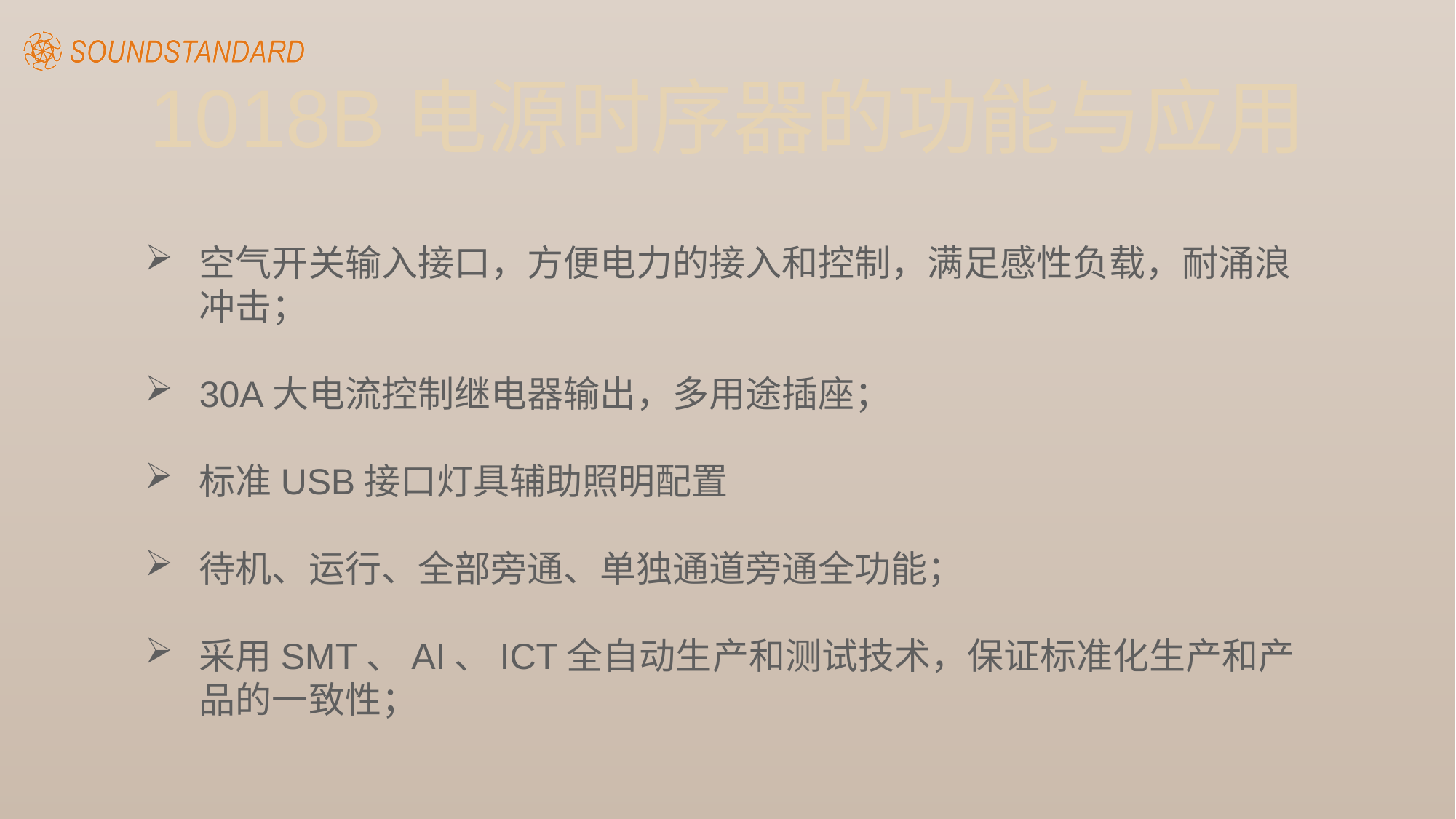

1018B电源时序器的功能与应用
空气开关输入接口，方便电力的接入和控制，满足感性负载，耐涌浪冲击；

30A大电流控制继电器输出，多用途插座；

标准USB接口灯具辅助照明配置

待机、运行、全部旁通、单独通道旁通全功能；

采用SMT、AI、ICT全自动生产和测试技术，保证标准化生产和产品的一致性；